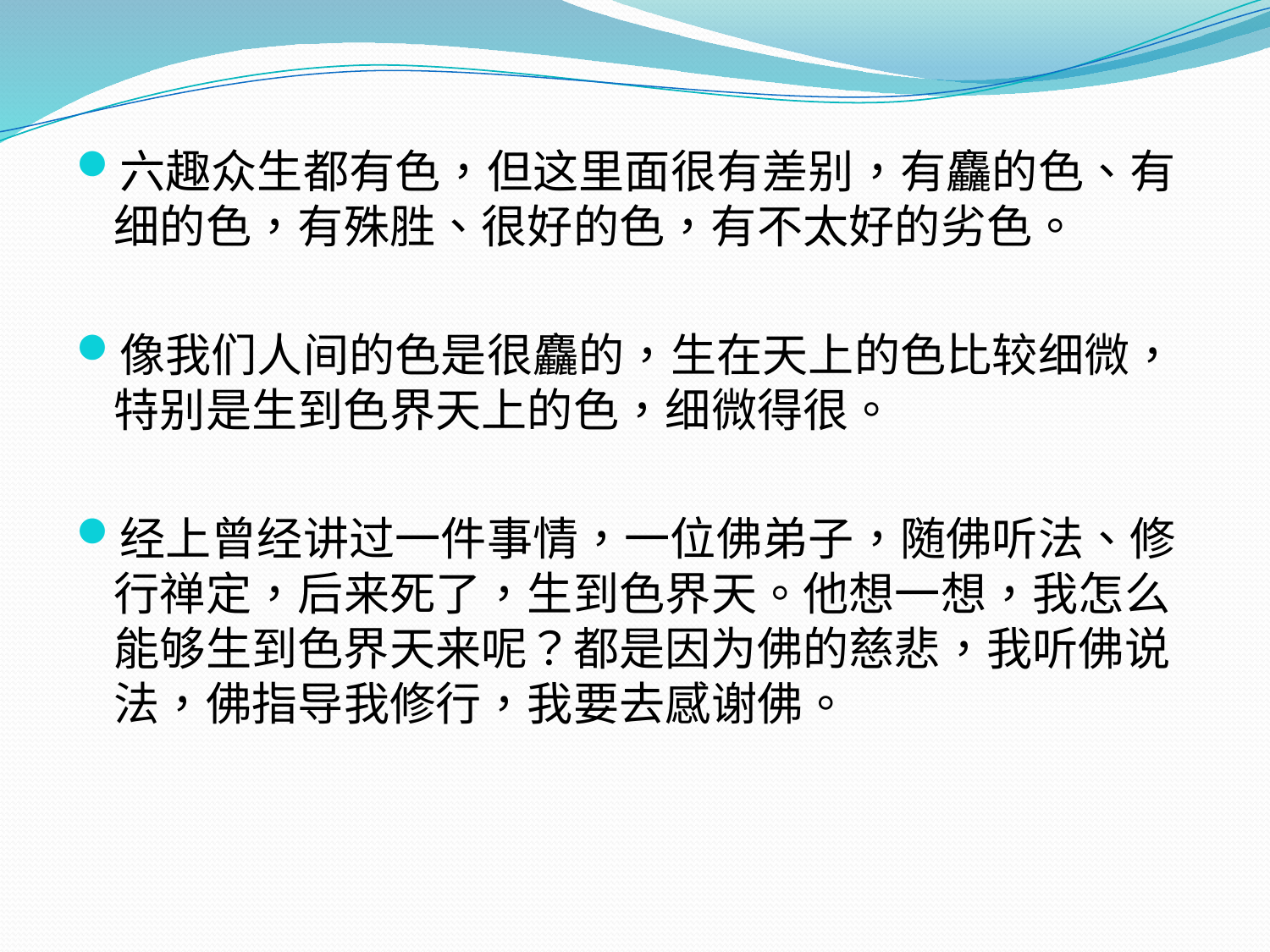

六趣众生都有色，但这里面很有差别，有麤的色、有细的色，有殊胜、很好的色，有不太好的劣色。

像我们人间的色是很麤的，生在天上的色比较细微，特别是生到色界天上的色，细微得很。

经上曾经讲过一件事情，一位佛弟子，随佛听法、修行禅定，后来死了，生到色界天。他想一想，我怎么能够生到色界天来呢？都是因为佛的慈悲，我听佛说法，佛指导我修行，我要去感谢佛。